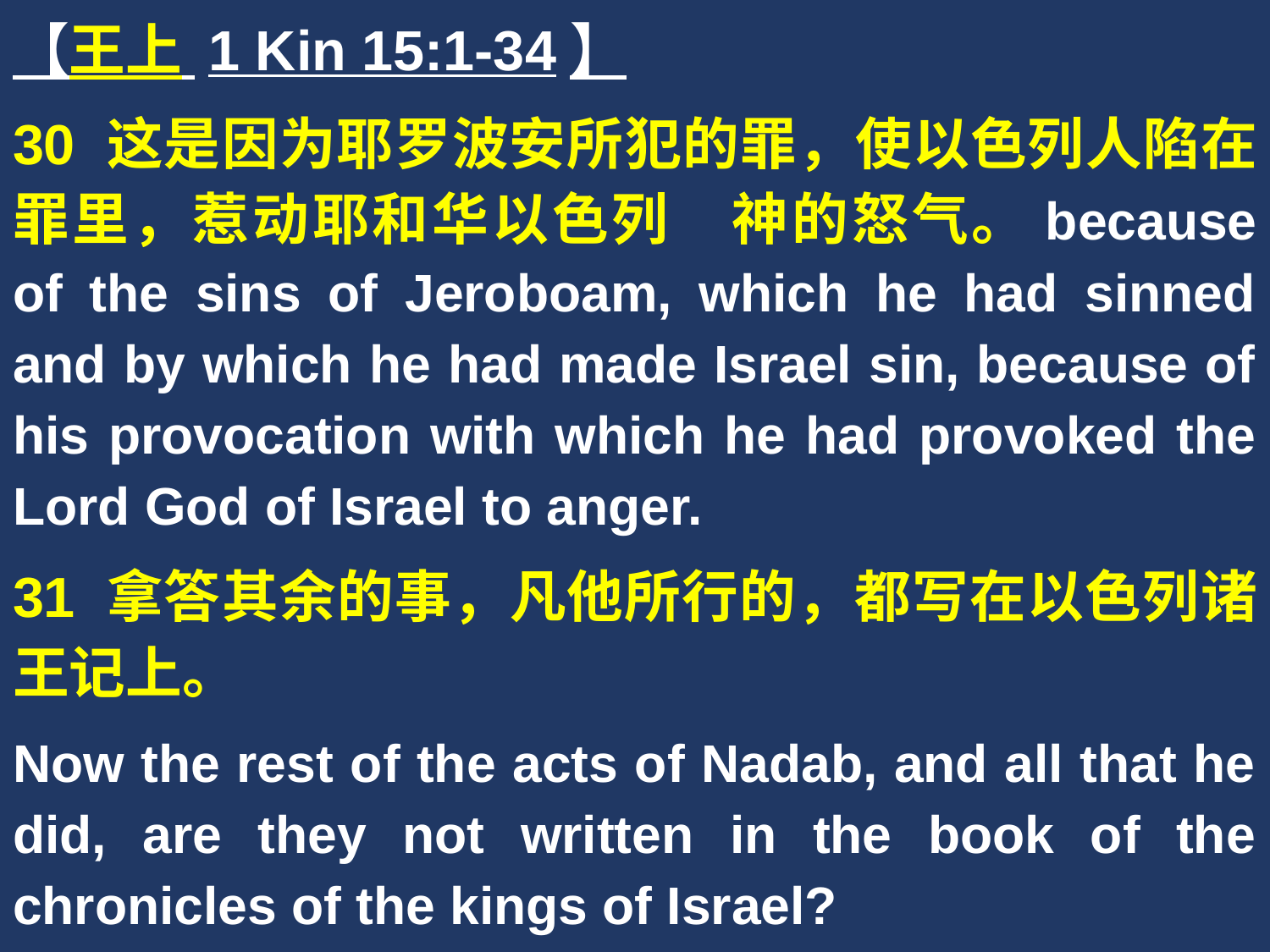

【王上 1 Kin 15:1-34】
30 这是因为耶罗波安所犯的罪，使以色列人陷在罪里，惹动耶和华以色列　神的怒气。because of the sins of Jeroboam, which he had sinned and by which he had made Israel sin, because of his provocation with which he had provoked the Lord God of Israel to anger.
31 拿答其余的事，凡他所行的，都写在以色列诸王记上。
Now the rest of the acts of Nadab, and all that he did, are they not written in the book of the chronicles of the kings of Israel?